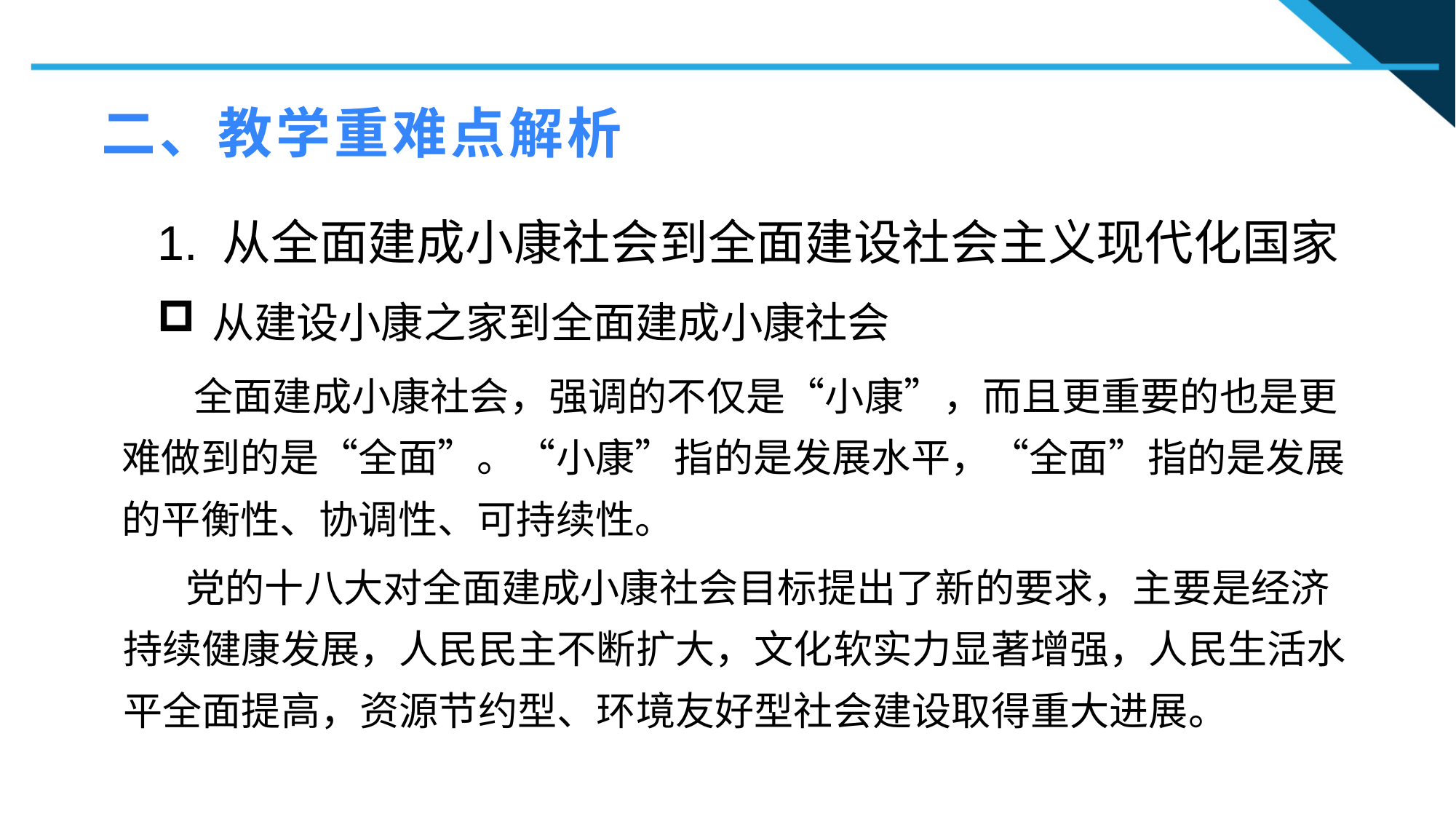

二、教学重难点解析
1. 从全面建成小康社会到全面建设社会主义现代化国家
从建设小康之家到全面建成小康社会
1
       全面建成小康社会，强调的不仅是“小康”，而且更重要的也是更难做到的是“全面”。“小康”指的是发展水平，“全面”指的是发展的平衡性、协调性、可持续性。
2
2
      党的十八大对全面建成小康社会目标提出了新的要求，主要是经济持续健康发展，人民民主不断扩大，文化软实力显著增强，人民生活水平全面提高，资源节约型、环境友好型社会建设取得重大进展。
n